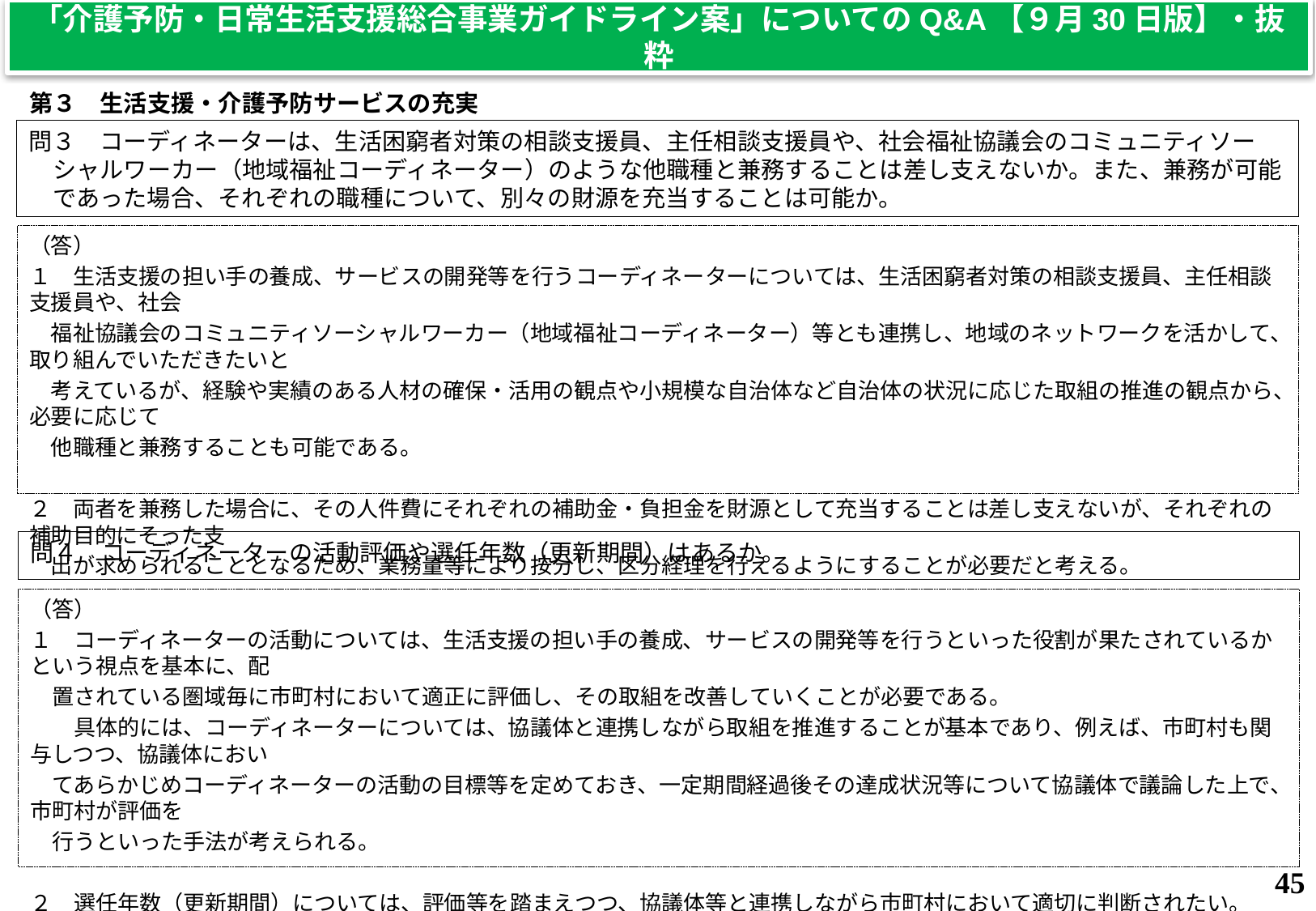

「介護予防・日常生活支援総合事業ガイドライン案」についてのQ&A【９月30日版】・抜粋
第３　生活支援・介護予防サービスの充実
問３　コーディネーターは、生活困窮者対策の相談支援員、主任相談支援員や、社会福祉協議会のコミュニティソーシャルワーカー（地域福祉コーディネーター）のような他職種と兼務することは差し支えないか。また、兼務が可能であった場合、それぞれの職種について、別々の財源を充当することは可能か。
（答）
１　生活支援の担い手の養成、サービスの開発等を行うコーディネーターについては、生活困窮者対策の相談支援員、主任相談支援員や、社会
　福祉協議会のコミュニティソーシャルワーカー（地域福祉コーディネーター）等とも連携し、地域のネットワークを活かして、取り組んでいただきたいと
　考えているが、経験や実績のある人材の確保・活用の観点や小規模な自治体など自治体の状況に応じた取組の推進の観点から、必要に応じて
　他職種と兼務することも可能である。

２　両者を兼務した場合に、その人件費にそれぞれの補助金・負担金を財源として充当することは差し支えないが、それぞれの補助目的にそった支
　出が求められることとなるため、業務量等により按分し、区分経理を行えるようにすることが必要だと考える。
問４　コーディネーターの活動評価や選任年数（更新期間）はあるか。
（答）
１　コーディネーターの活動については、生活支援の担い手の養成、サービスの開発等を行うといった役割が果たされているかという視点を基本に、配
　置されている圏域毎に市町村において適正に評価し、その取組を改善していくことが必要である。
　　具体的には、コーディネーターについては、協議体と連携しながら取組を推進することが基本であり、例えば、市町村も関与しつつ、協議体におい
　てあらかじめコーディネーターの活動の目標等を定めておき、一定期間経過後その達成状況等について協議体で議論した上で、市町村が評価を
　行うといった手法が考えられる。

２　選任年数（更新期間）については、評価等を踏まえつつ、協議体等と連携しながら市町村において適切に判断されたい。
45